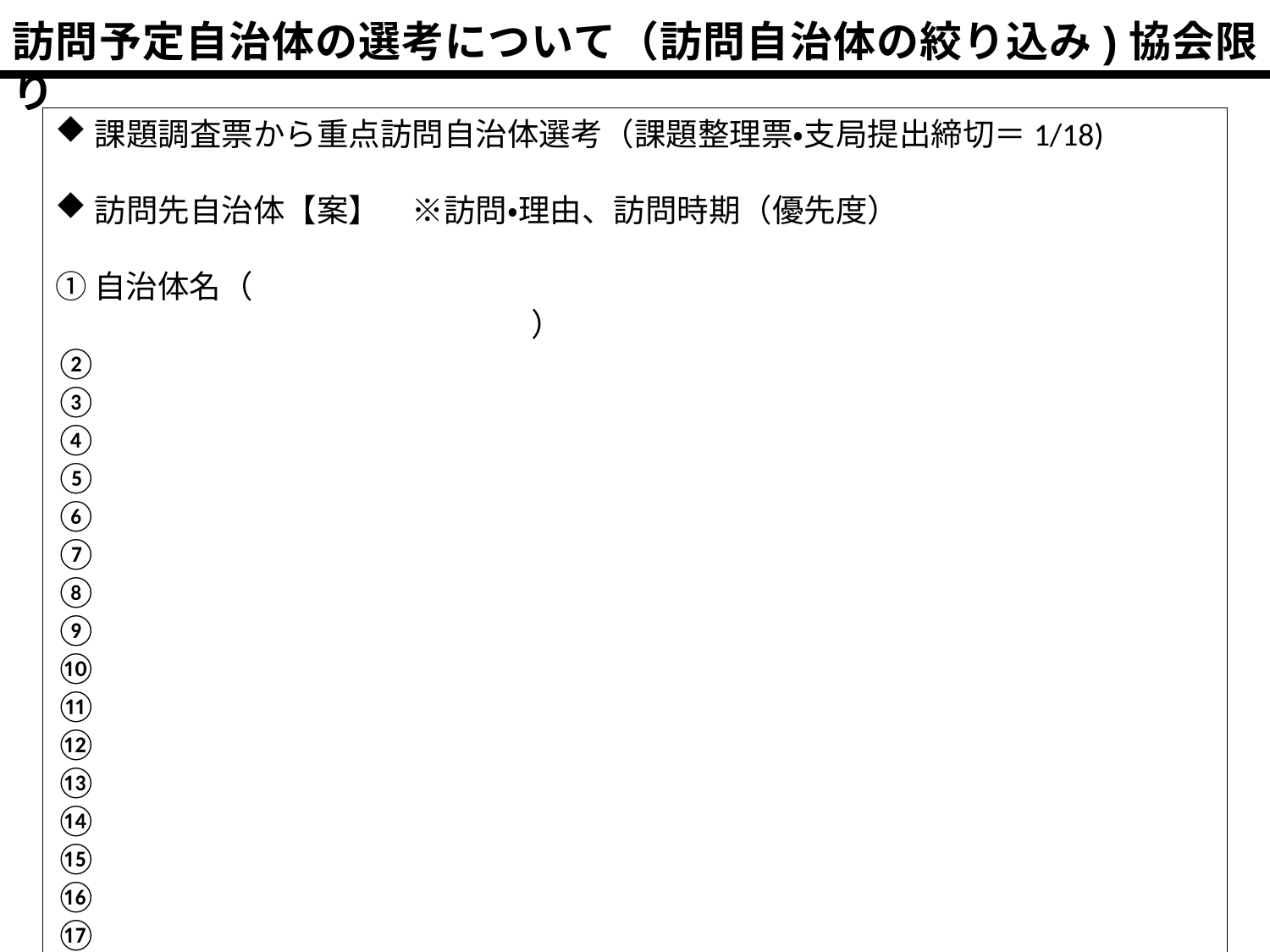

訪問予定自治体の選考について（訪問自治体の絞り込み)協会限り
課題調査票から重点訪問自治体選考（課題整理票・支局提出締切＝1/18)

訪問先自治体【案】　※訪問・理由、訪問時期（優先度）

①自治体名（　　　　　　　　　　　　　　　　　　　　　　　　　　　　　　　　　　　　　　　　　　　　　）
②
③
④
⑤
⑥
⑦
⑧
⑨
⑩
⑪
⑫
⑬
⑭
⑮
⑯
⑰